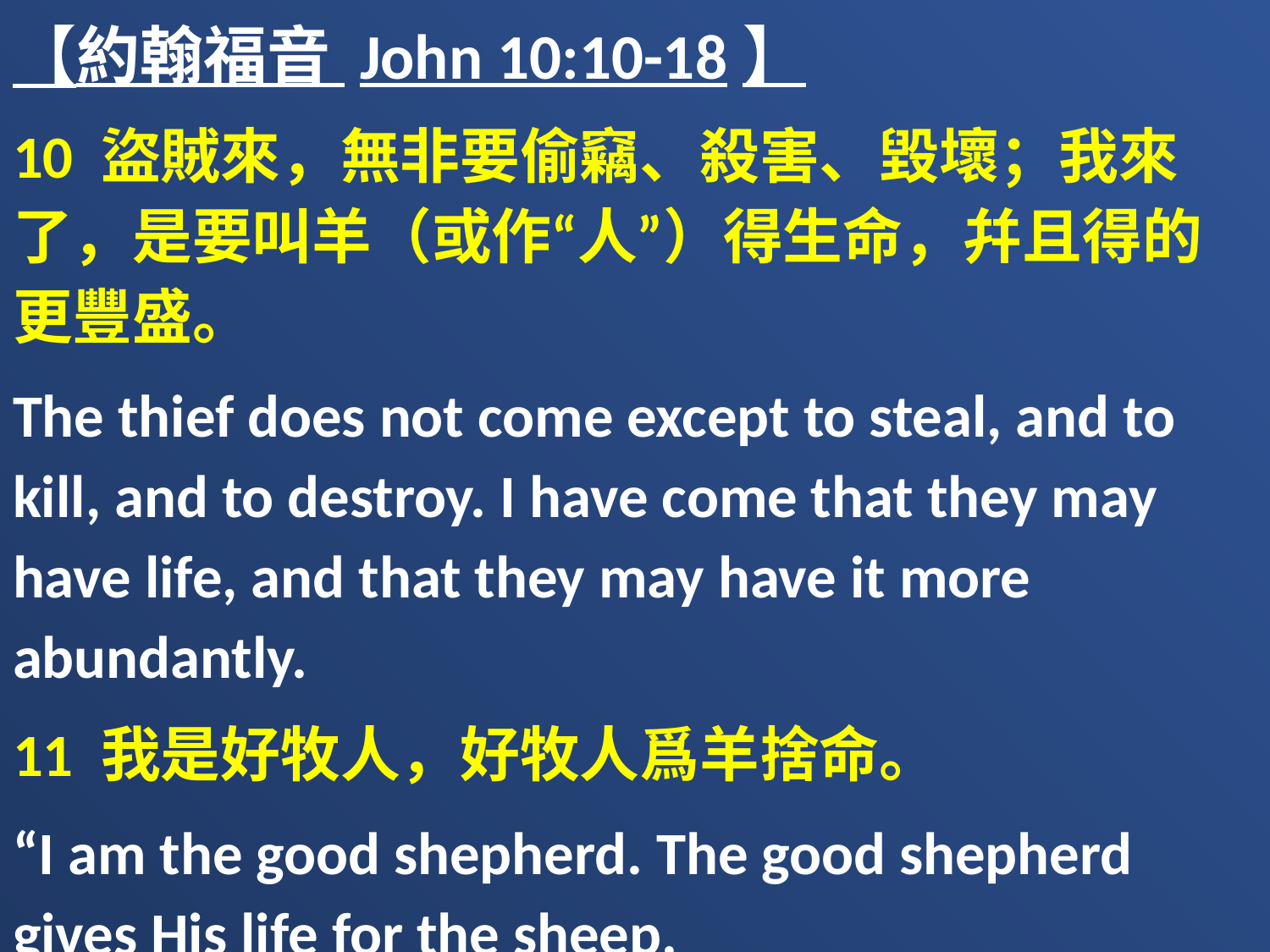

【約翰福音 John 10:10-18】
10 盜賊來，無非要偷竊、殺害、毀壞；我來了，是要叫羊（或作“人”）得生命，幷且得的更豐盛。
The thief does not come except to steal, and to kill, and to destroy. I have come that they may have life, and that they may have it more abundantly.
11 我是好牧人，好牧人爲羊捨命。
“I am the good shepherd. The good shepherd gives His life for the sheep.